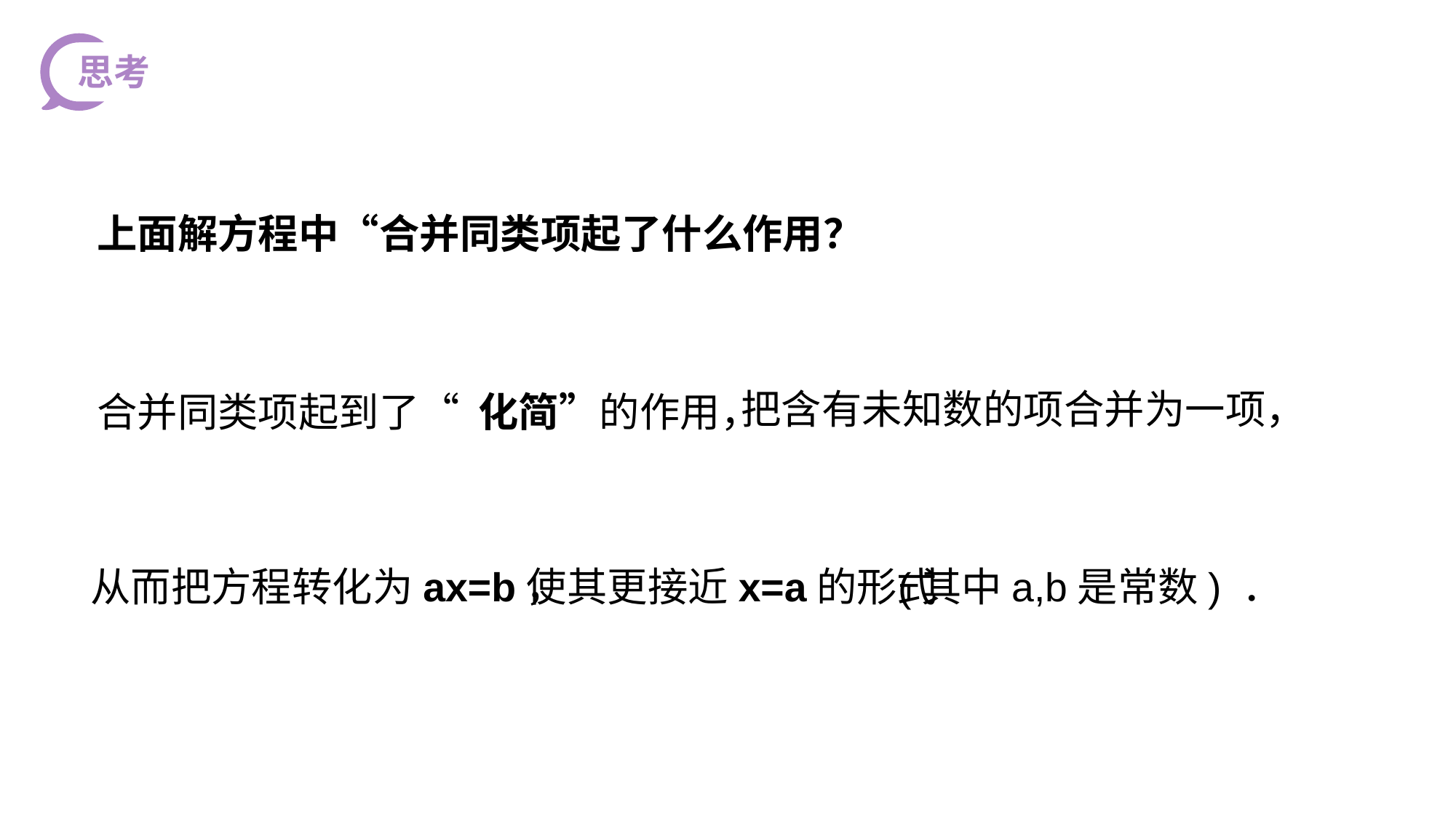

思考
上面解方程中“合并同类项起了什么作用？
把含有未知数的项合并为一项，
合并同类项起到了“  化简”的作用，
使其更接近x=a的形式
(其中a,b是常数) ．
从而把方程转化为ax=b，